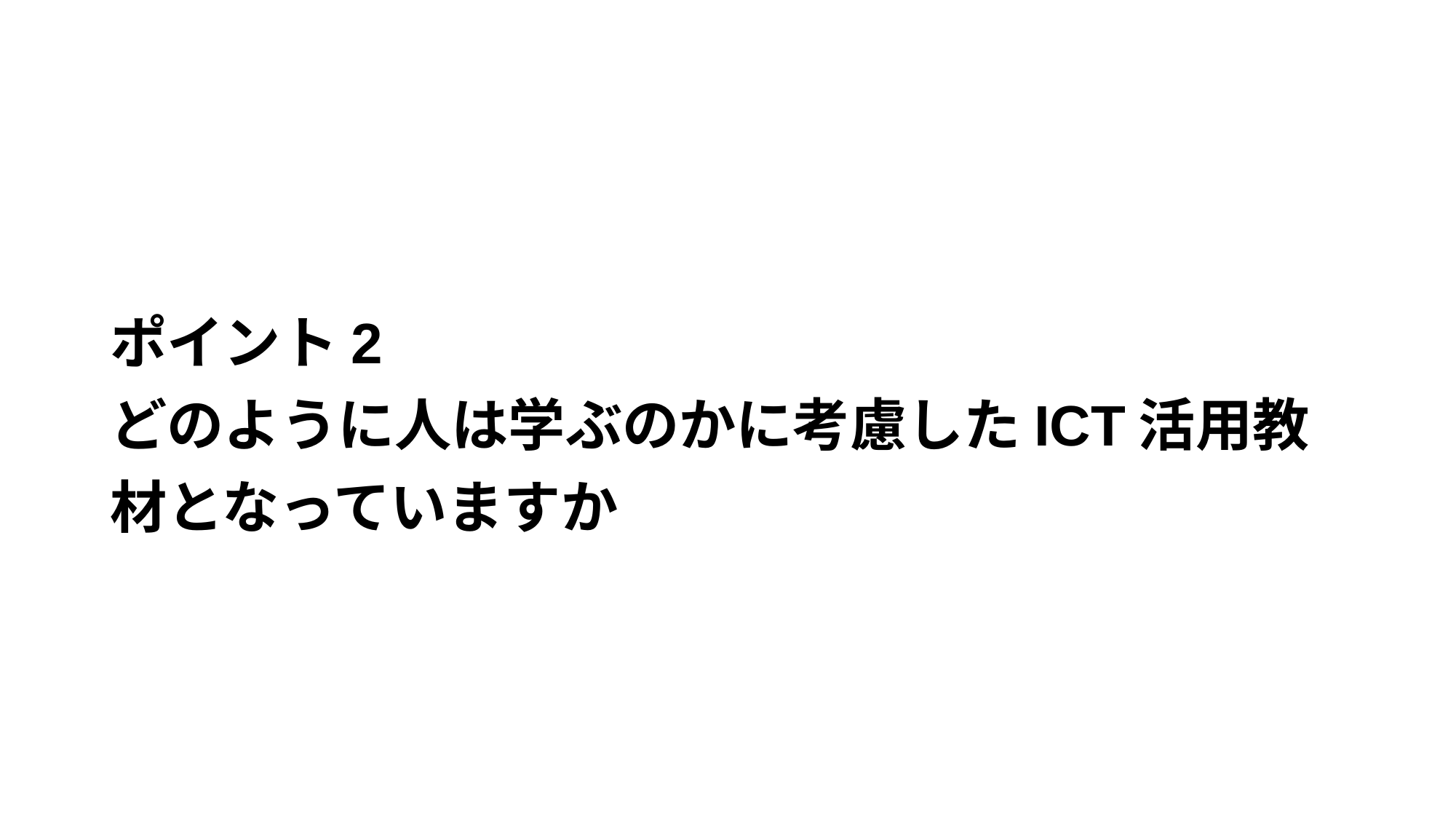

# ポイント2 どのように人は学ぶのかに考慮したICT活用教材となっていますか